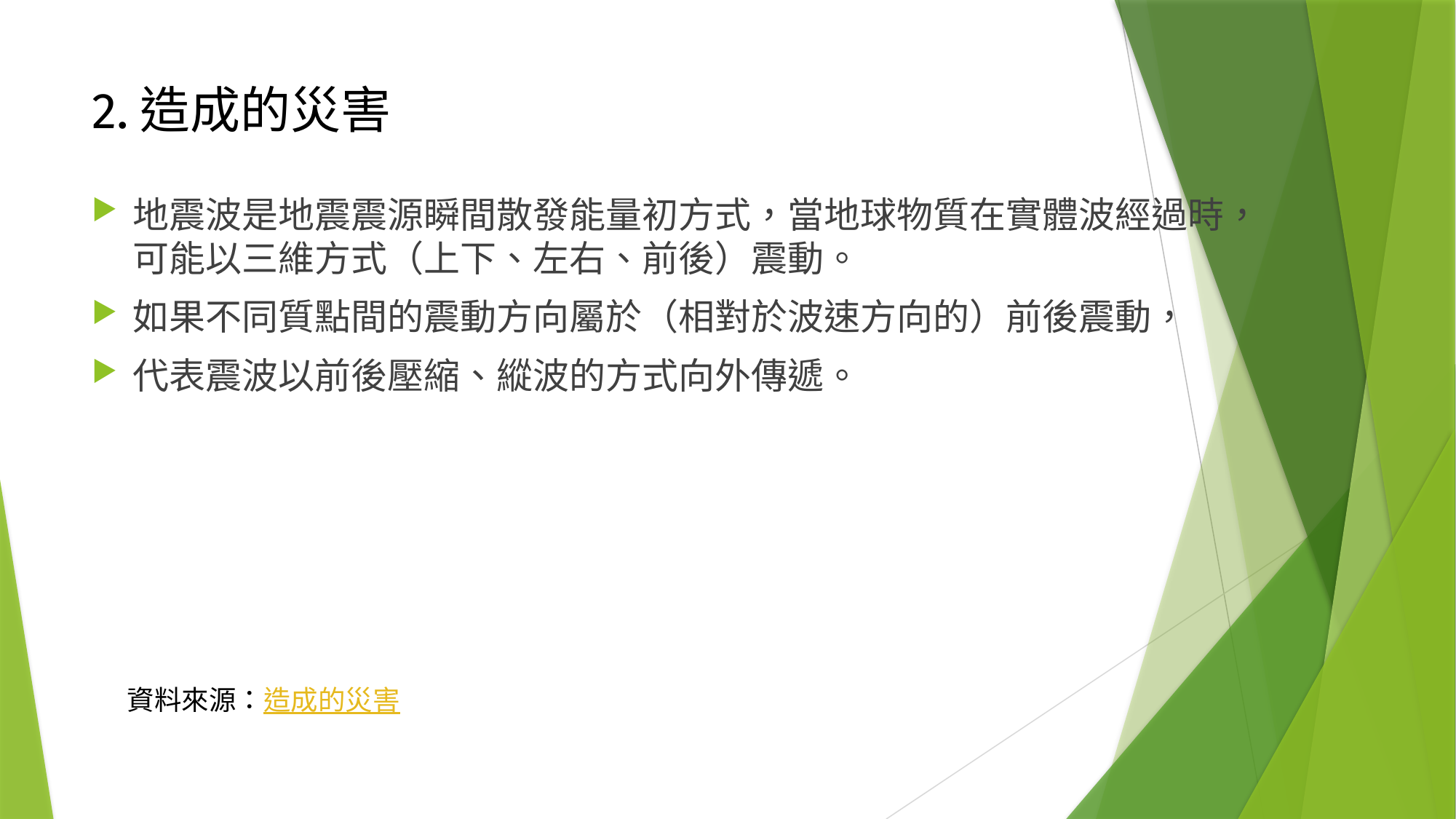

# 2.造成的災害
地震波是地震震源瞬間散發能量初方式，當地球物質在實體波經過時，可能以三維方式（上下、左右、前後）震動。
如果不同質點間的震動方向屬於（相對於波速方向的）前後震動，
代表震波以前後壓縮、縱波的方式向外傳遞。
資料來源：造成的災害